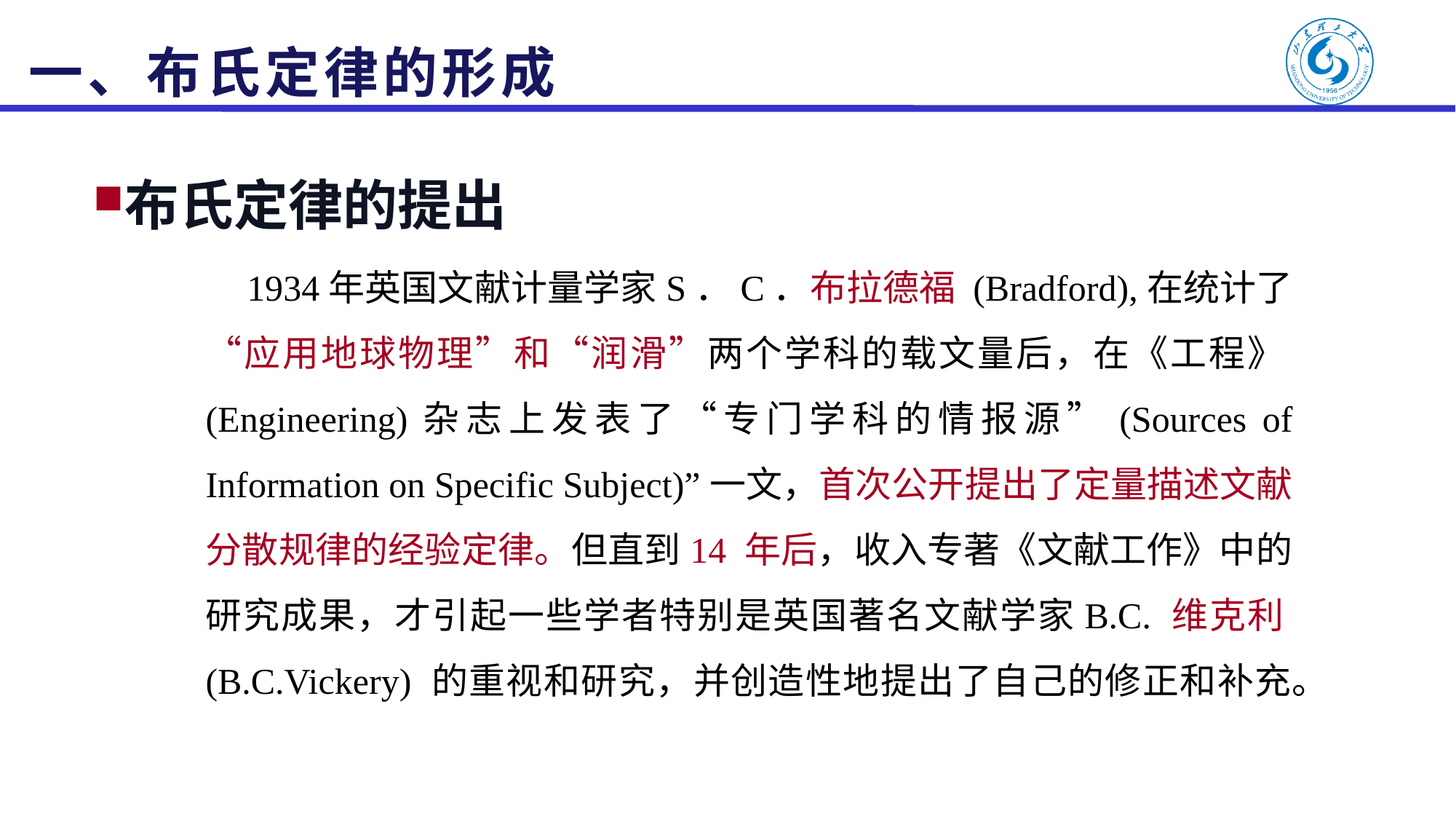

# 一、布氏定律的形成
布氏定律的提出
    1934年英国文献计量学家S．C．布拉德福 (Bradford),在统计了“应用地球物理”和“润滑”两个学科的载文量后，在《工程》(Engineering)杂志上发表了“专门学科的情报源”(Sources of Information on Specific Subject)”一文，首次公开提出了定量描述文献分散规律的经验定律。但直到14 年后，收入专著《文献工作》中的研究成果，才引起一些学者特别是英国著名文献学家B.C. 维克利(B.C.Vickery) 的重视和研究，并创造性地提出了自己的修正和补充。